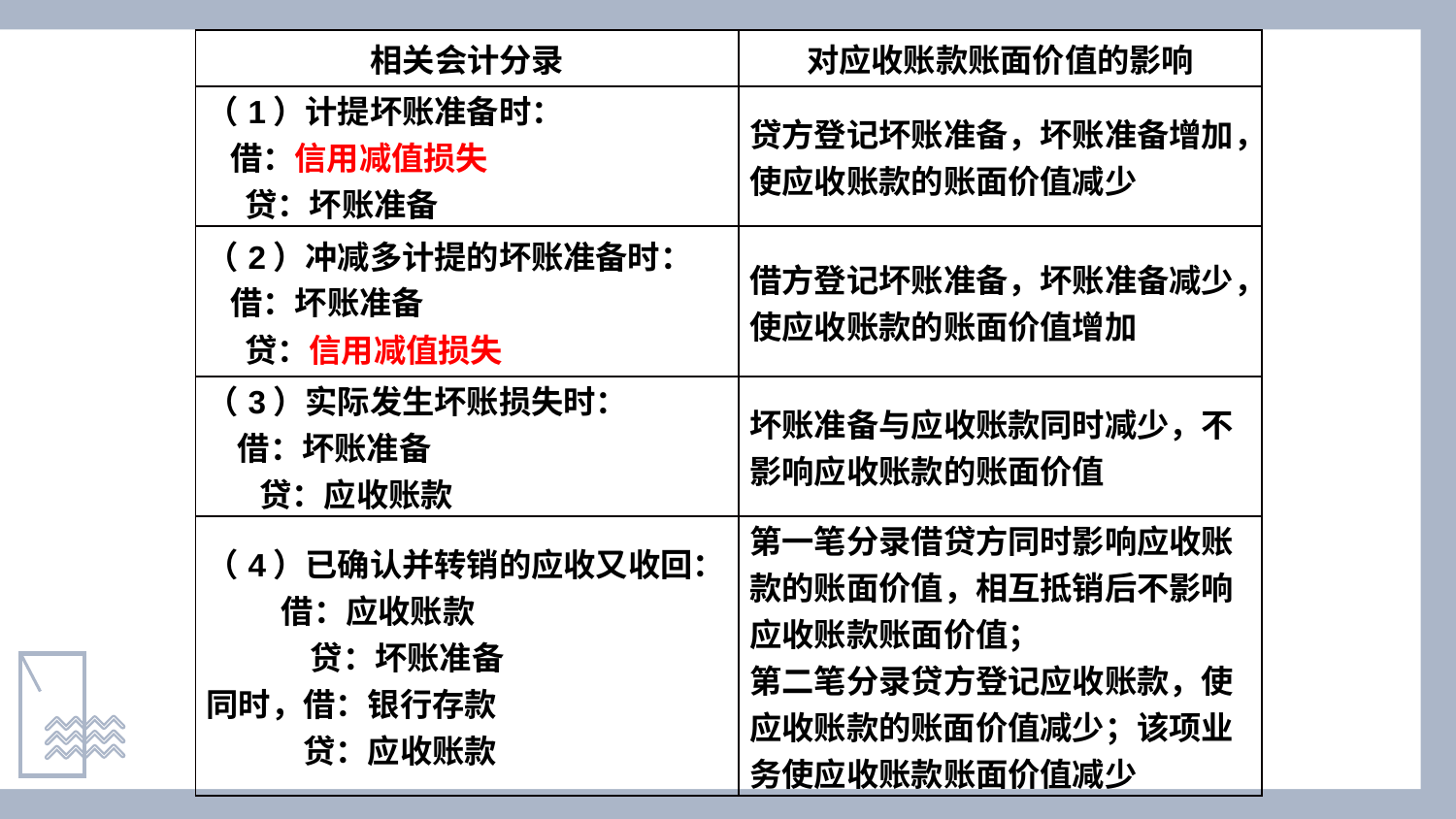

| 相关会计分录 | 对应收账款账面价值的影响 |
| --- | --- |
| （1）计提坏账准备时： 借：信用减值损失　 贷：坏账准备 | 贷方登记坏账准备，坏账准备增加，使应收账款的账面价值减少 |
| （2）冲减多计提的坏账准备时： 借：坏账准备　 贷：信用减值损失 | 借方登记坏账准备，坏账准备减少，使应收账款的账面价值增加 |
| （3）实际发生坏账损失时： 借：坏账准备　 贷：应收账款 | 坏账准备与应收账款同时减少，不影响应收账款的账面价值 |
| （4）已确认并转销的应收又收回： 借：应收账款　 贷：坏账准备 同时，借：银行存款　 贷：应收账款 | 第一笔分录借贷方同时影响应收账款的账面价值，相互抵销后不影响应收账款账面价值； 第二笔分录贷方登记应收账款，使应收账款的账面价值减少；该项业务使应收账款账面价值减少 |